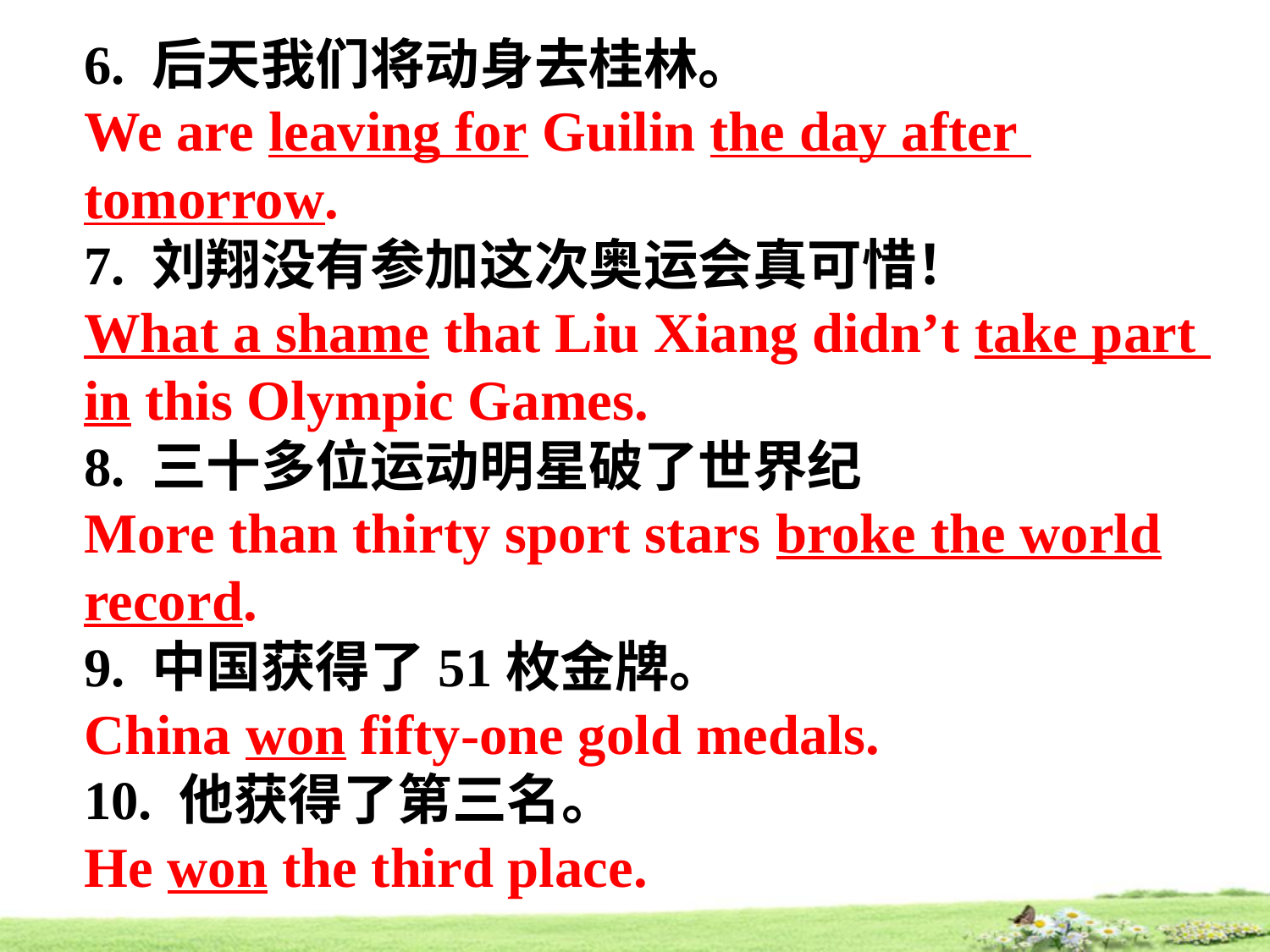

6. 后天我们将动身去桂林。
We are leaving for Guilin the day after
tomorrow.
7. 刘翔没有参加这次奥运会真可惜！
What a shame that Liu Xiang didn’t take part
in this Olympic Games.
8. 三十多位运动明星破了世界纪录。
More than thirty sport stars broke the world
record.
9. 中国获得了51枚金牌。
China won fifty-one gold medals.
10. 他获得了第三名。
He won the third place.